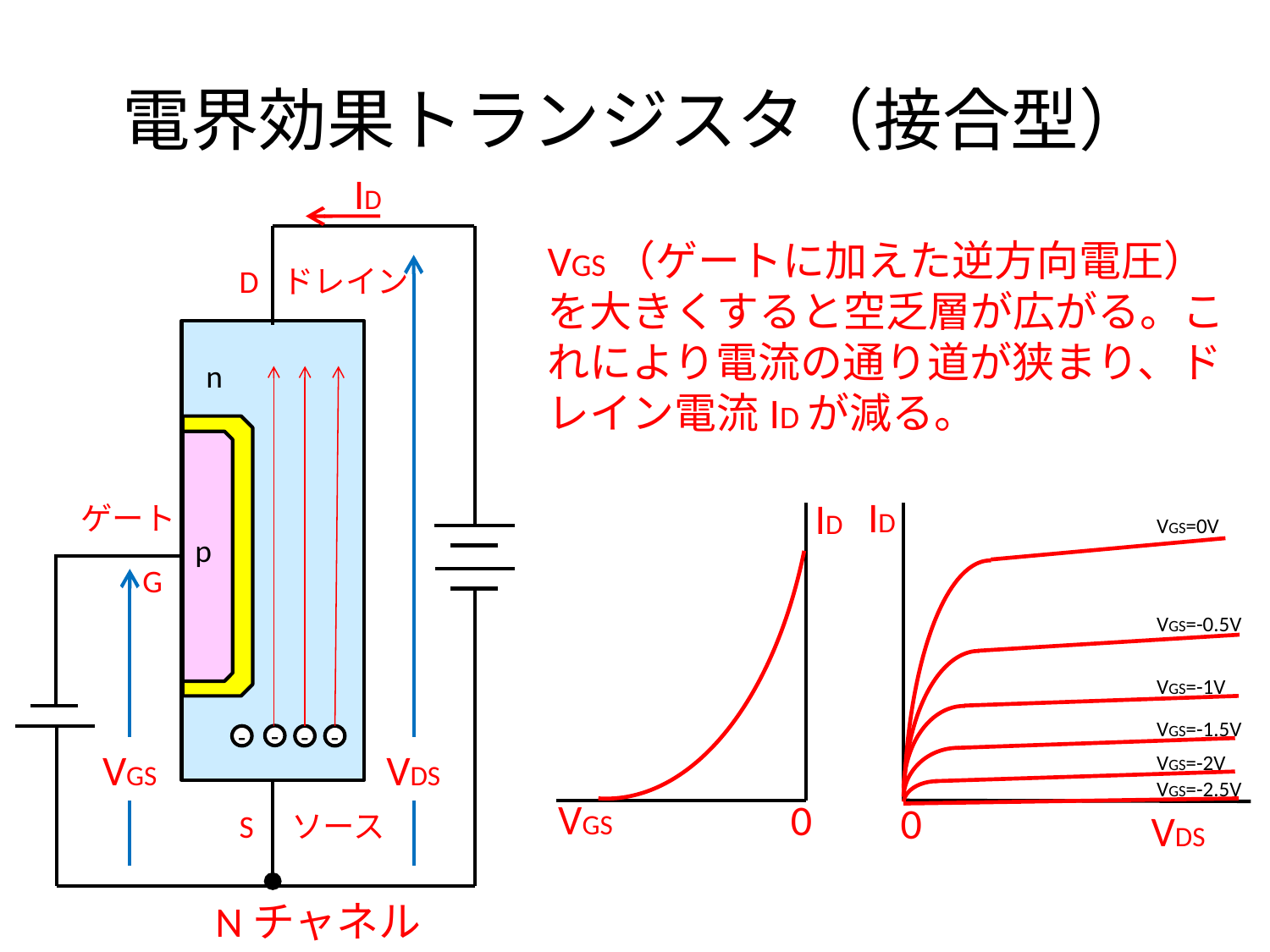

# 電界効果トランジスタ（接合型）
ID

VGS（ゲートに加えた逆方向電圧）を大きくすると空乏層が広がる。これにより電流の通り道が狭まり、ドレイン電流IDが減る。
D
ドレイン
n

ID
ID
ゲート
VGS=0V

p

G
VGS=-0.5V
VGS=-1V
VGS=-1.5V
-
-
-
-

VGS
VDS
VGS=-2V

VGS=-2.5V

VGS
0
0
VDS
S
ソース
Nチャネル